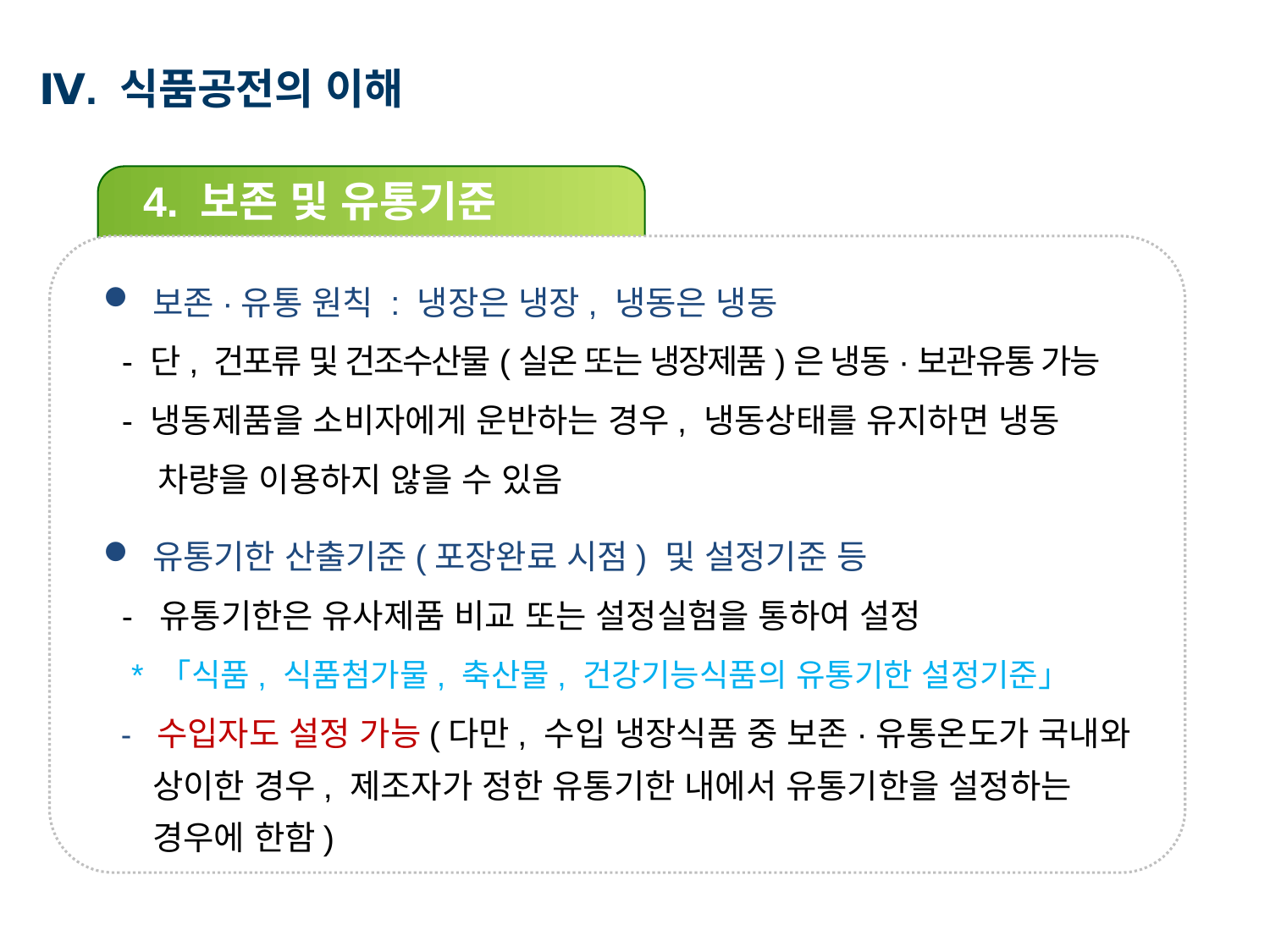

Ⅳ. 식품공전의 이해
4. 보존 및 유통기준

보존·유통 원칙 : 냉장은 냉장, 냉동은 냉동
  - 단, 건포류 및 건조수산물(실온 또는 냉장제품)은 냉동·보관유통 가능
  - 냉동제품을 소비자에게 운반하는 경우, 냉동상태를 유지하면 냉동
     차량을 이용하지 않을 수 있음

유통기한 산출기준(포장완료 시점) 및 설정기준 등
  -  유통기한은 유사제품 비교 또는 설정실험을 통하여 설정
   * 「식품, 식품첨가물, 축산물, 건강기능식품의 유통기한 설정기준」
  -  수입자도 설정 가능(다만, 수입 냉장식품 중 보존·유통온도가 국내와 상이한 경우, 제조자가 정한 유통기한 내에서 유통기한을 설정하는 경우에 한함)